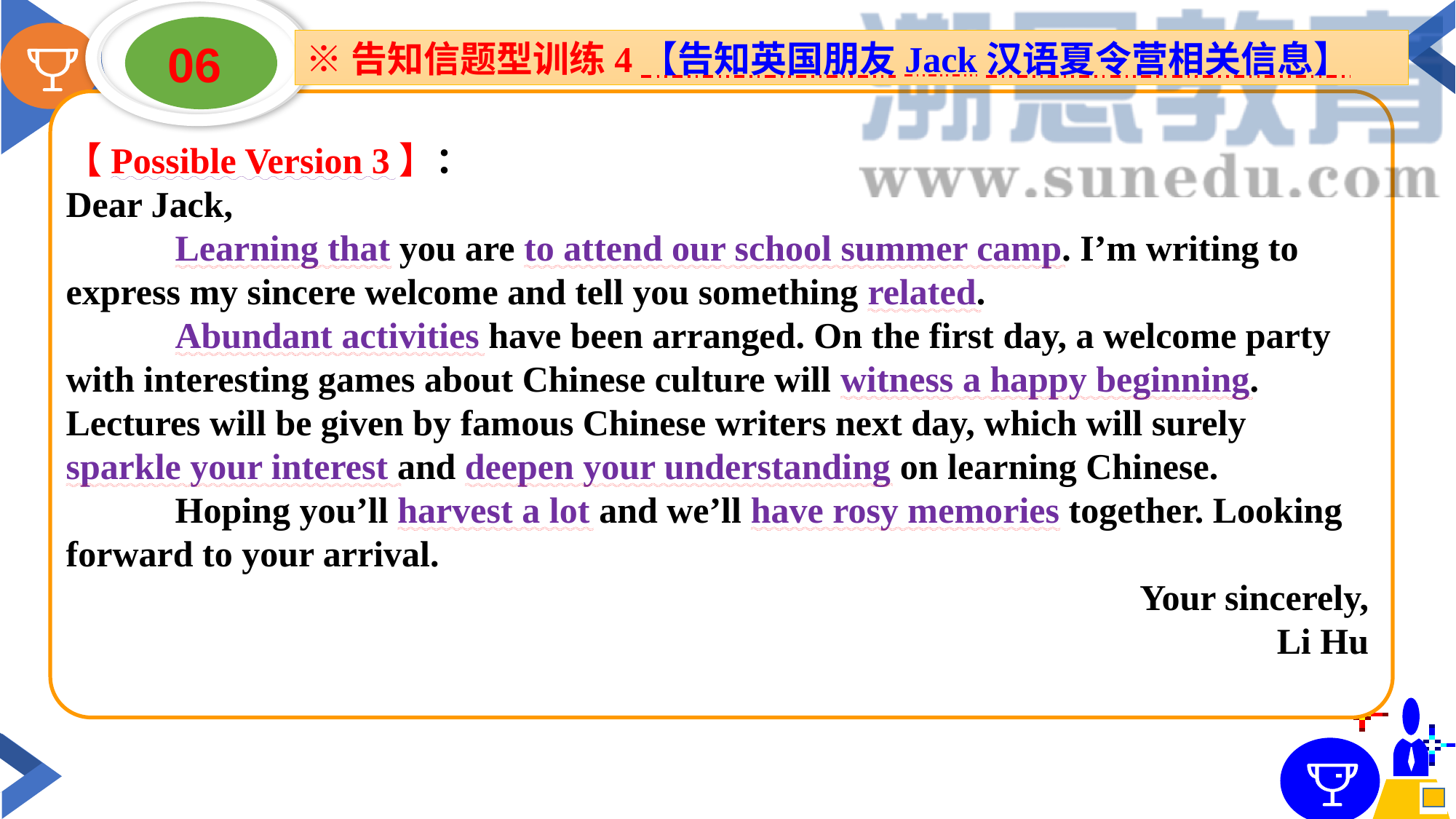

06
※告知信题型训练4【告知英国朋友Jack汉语夏令营相关信息】
【Possible Version 3】：
Dear Jack,
	Learning that you are to attend our school summer camp. I’m writing to express my sincere welcome and tell you something related.
	Abundant activities have been arranged. On the first day, a welcome party with interesting games about Chinese culture will witness a happy beginning. Lectures will be given by famous Chinese writers next day, which will surely sparkle your interest and deepen your understanding on learning Chinese.
	Hoping you’ll harvest a lot and we’ll have rosy memories together. Looking forward to your arrival.
Your sincerely,
Li Hu